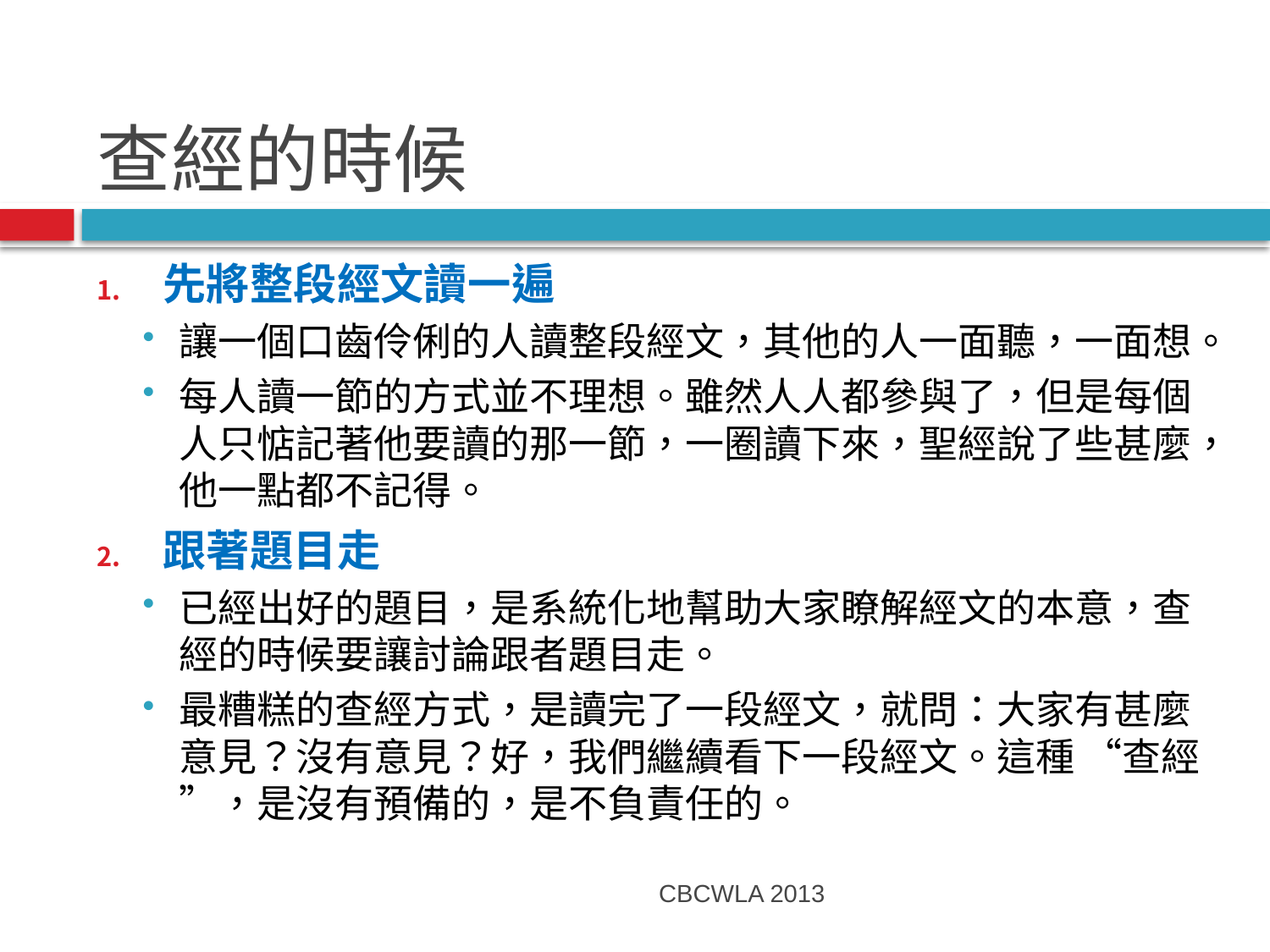

# 查經的時候
先將整段經文讀一遍
讓一個口齒伶俐的人讀整段經文，其他的人一面聽，一面想。
每人讀一節的方式並不理想。雖然人人都參與了，但是每個人只惦記著他要讀的那一節，一圈讀下來，聖經說了些甚麼，他一點都不記得。
跟著題目走
已經出好的題目，是系統化地幫助大家瞭解經文的本意，查經的時候要讓討論跟者題目走。
最糟糕的查經方式，是讀完了一段經文，就問：大家有甚麼意見？沒有意見？好，我們繼續看下一段經文。這種 “查經”，是沒有預備的，是不負責任的。
CBCWLA 2013